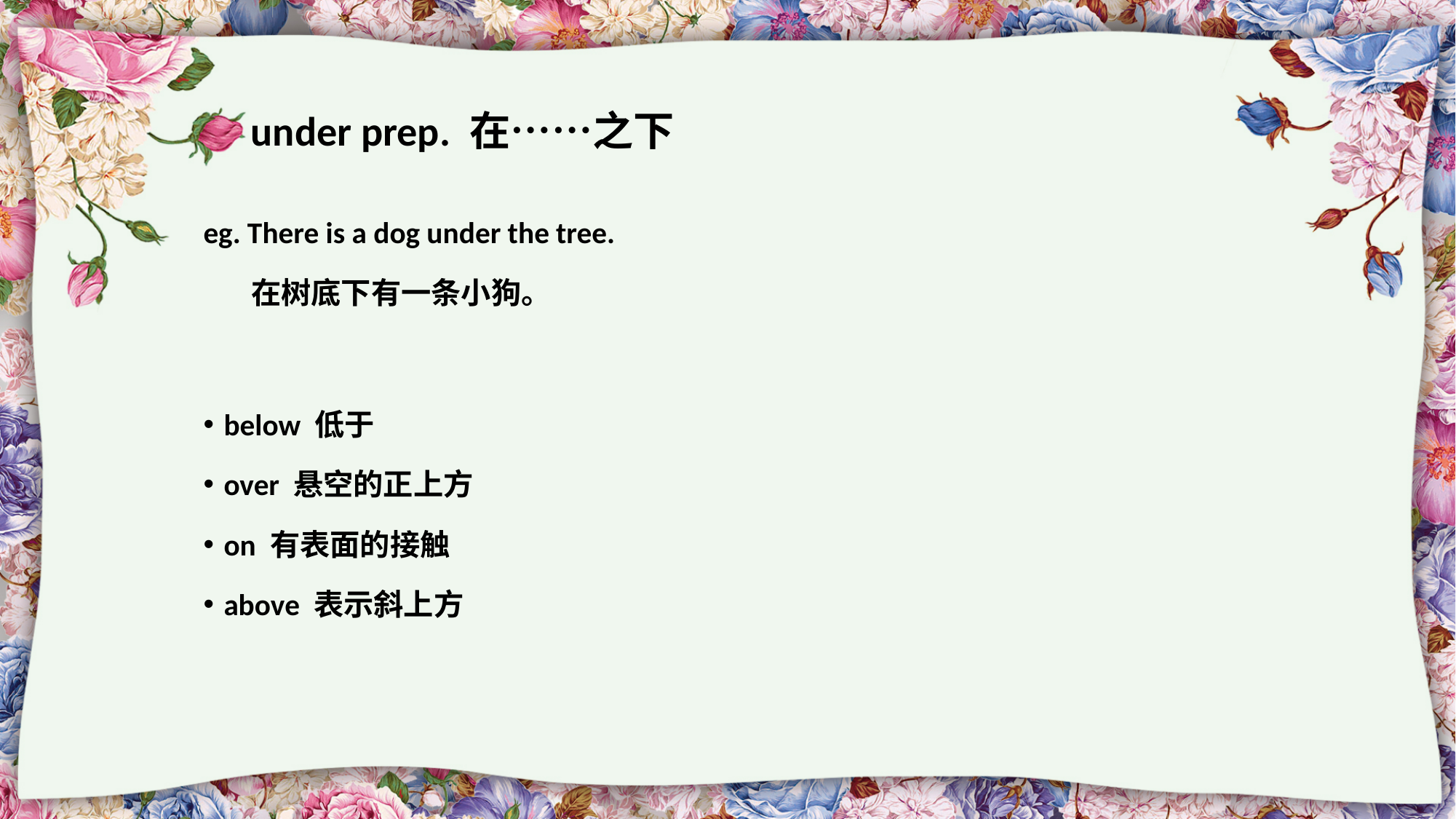

# under prep. 在……之下
eg. There is a dog under the tree.
      在树底下有一条小狗。

below 低于
over 悬空的正上方
on 有表面的接触
above 表示斜上方